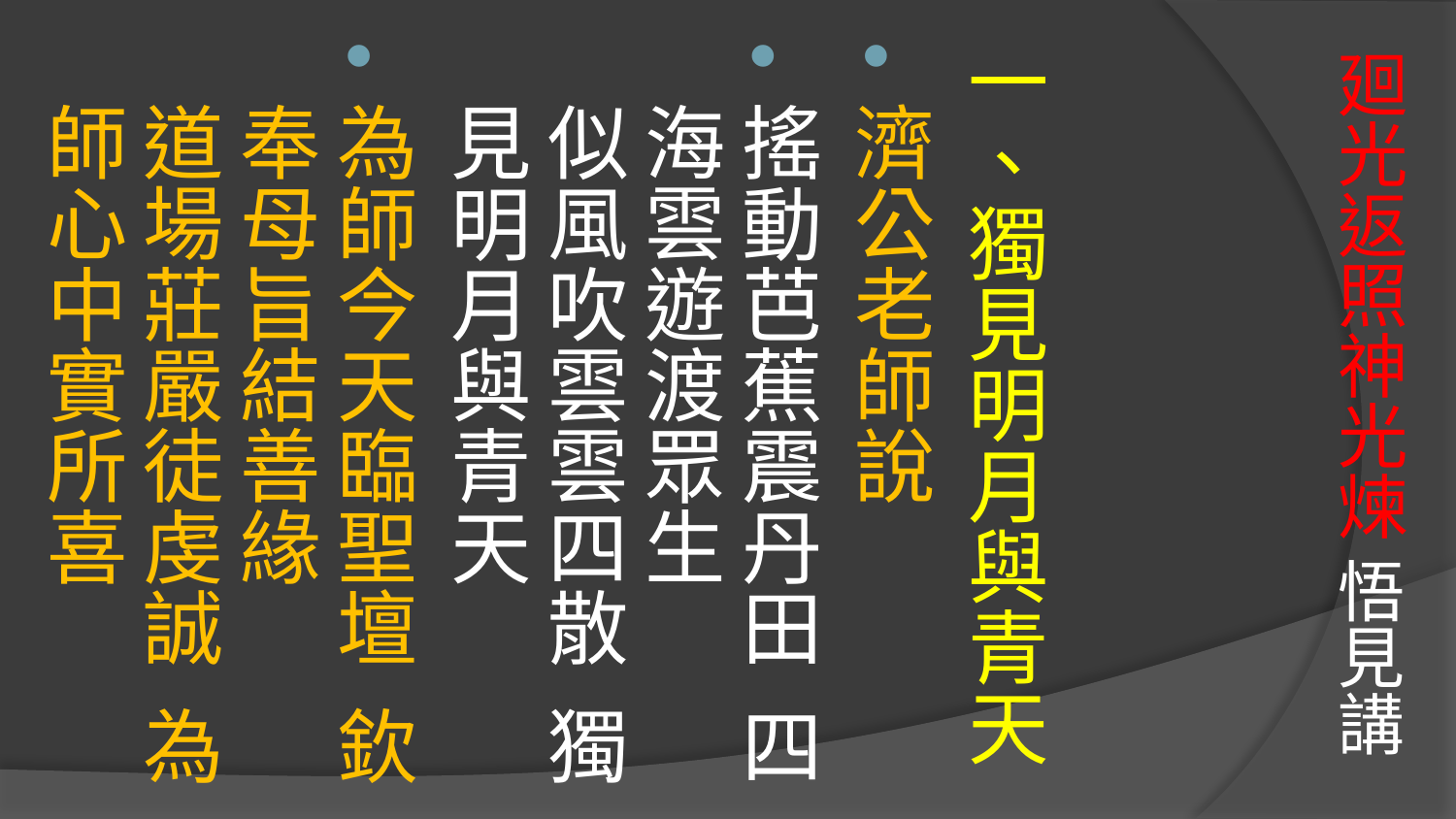

# 廻光返照神光煉 悟見講
一、獨見明月與青天
濟公老師說
搖動芭蕉震丹田  四海雲遊渡眾生
似風吹雲雲四散  獨見明月與青天
為師今天臨聖壇  欽奉母旨結善緣
道場莊嚴徒虔誠  為師心中實所喜